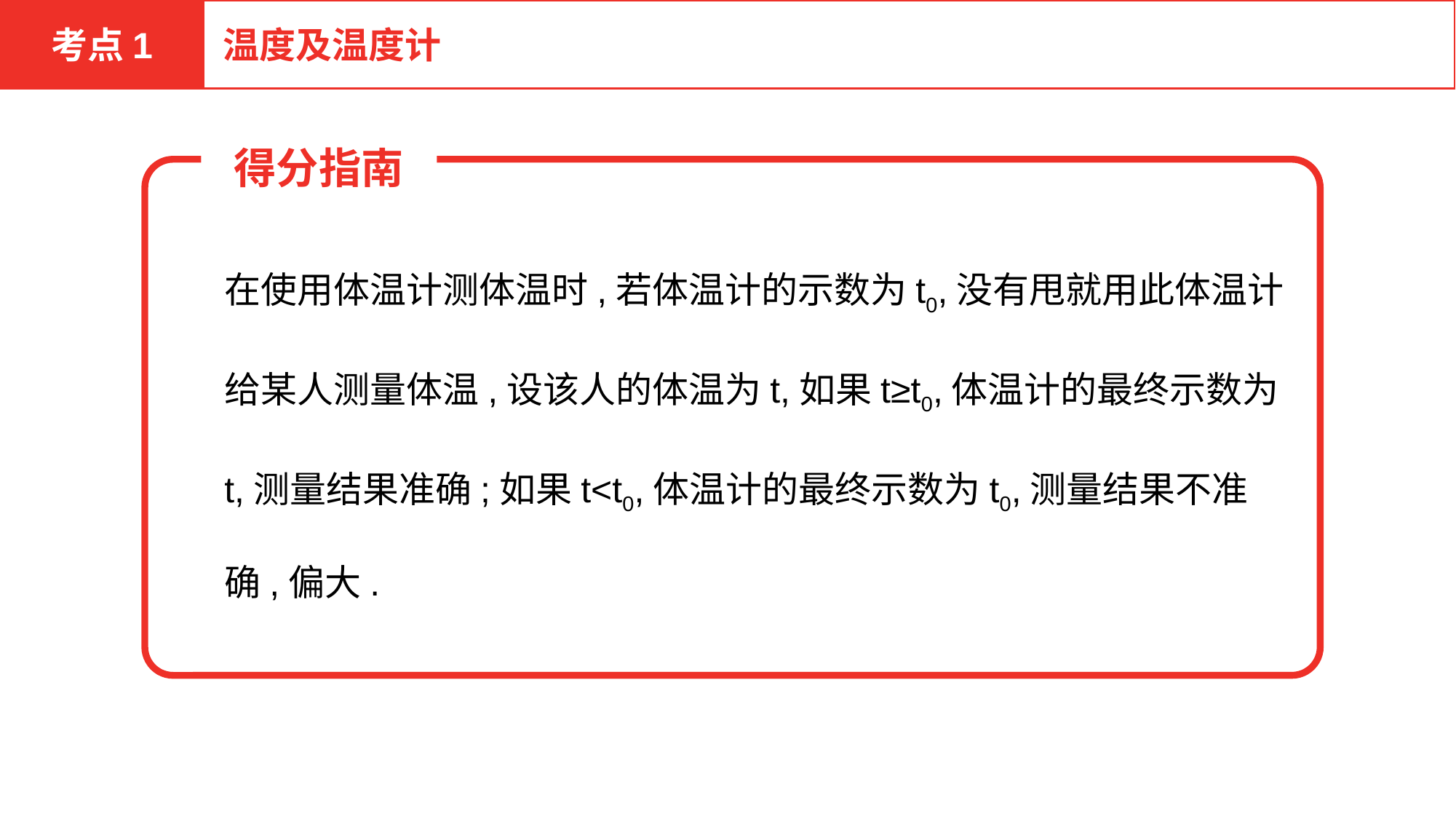

考点1
温度及温度计
得分指南

在使用体温计测体温时,若体温计的示数为t0,没有甩就用此体温计给某人测量体温,设该人的体温为t,如果t≥t0,体温计的最终示数为t,测量结果准确;如果t<t0,体温计的最终示数为t0,测量结果不准确,偏大.